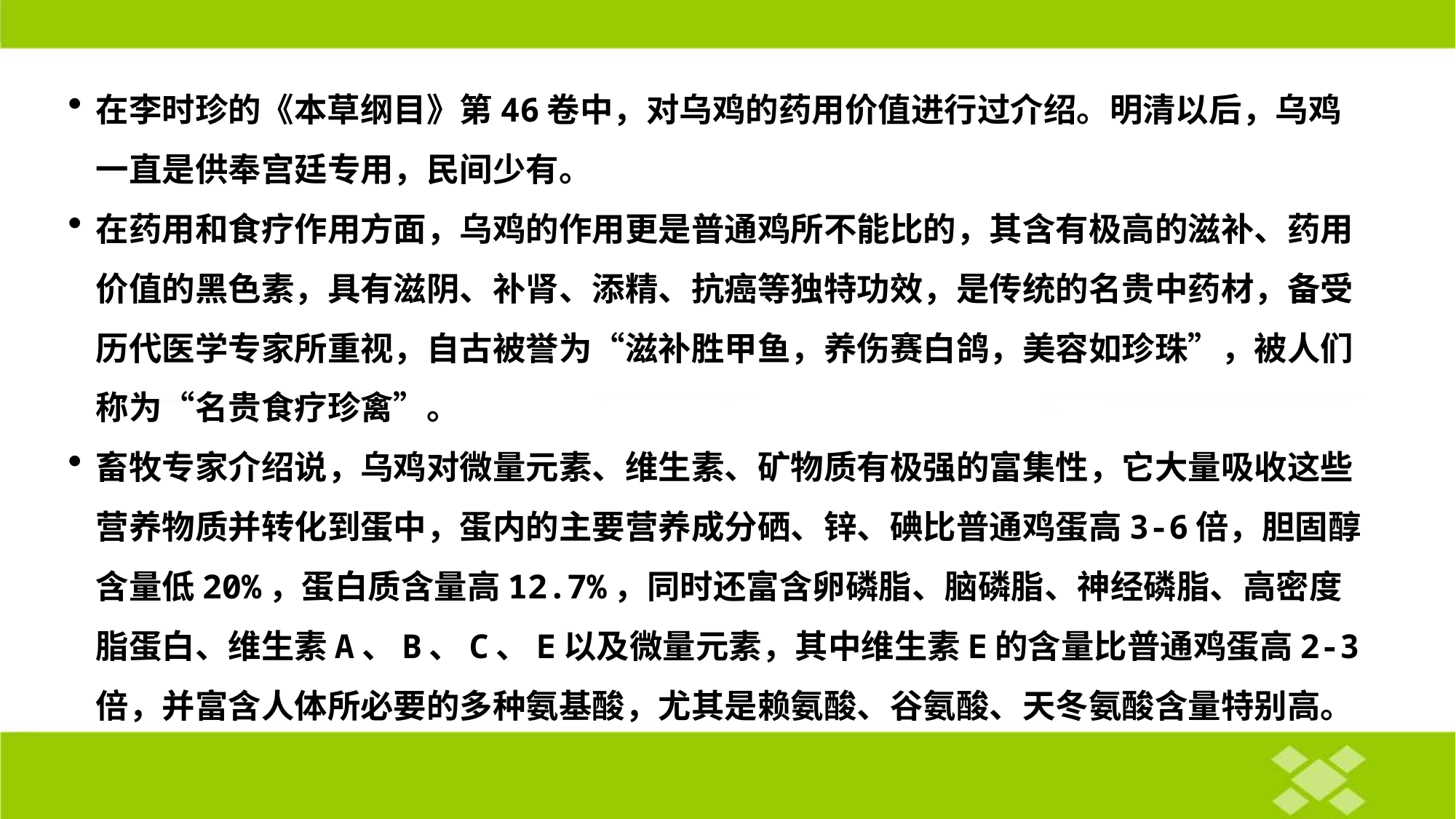

在李时珍的《本草纲目》第46卷中，对乌鸡的药用价值进行过介绍。明清以后，乌鸡一直是供奉宫廷专用，民间少有。
在药用和食疗作用方面，乌鸡的作用更是普通鸡所不能比的，其含有极高的滋补、药用价值的黑色素，具有滋阴、补肾、添精、抗癌等独特功效，是传统的名贵中药材，备受历代医学专家所重视，自古被誉为“滋补胜甲鱼，养伤赛白鸽，美容如珍珠”，被人们称为“名贵食疗珍禽”。
畜牧专家介绍说，乌鸡对微量元素、维生素、矿物质有极强的富集性，它大量吸收这些营养物质并转化到蛋中，蛋内的主要营养成分硒、锌、碘比普通鸡蛋高3-6倍，胆固醇含量低20%，蛋白质含量高12.7%，同时还富含卵磷脂、脑磷脂、神经磷脂、高密度脂蛋白、维生素A、B、C、E以及微量元素，其中维生素E的含量比普通鸡蛋高2-3倍，并富含人体所必要的多种氨基酸，尤其是赖氨酸、谷氨酸、天冬氨酸含量特别高。